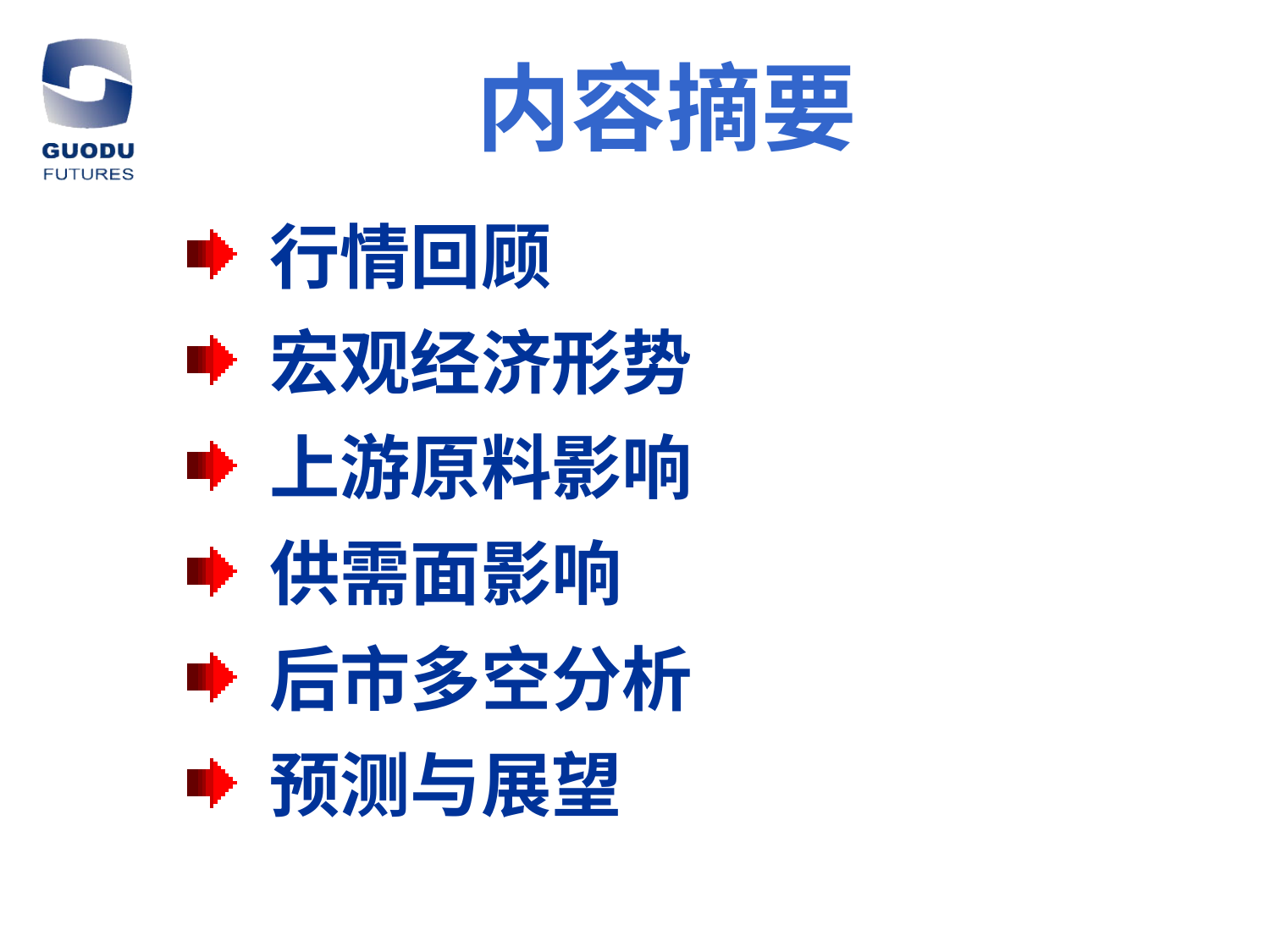

内容摘要
 行情回顾
 宏观经济形势
 上游原料影响
 供需面影响
 后市多空分析
 预测与展望